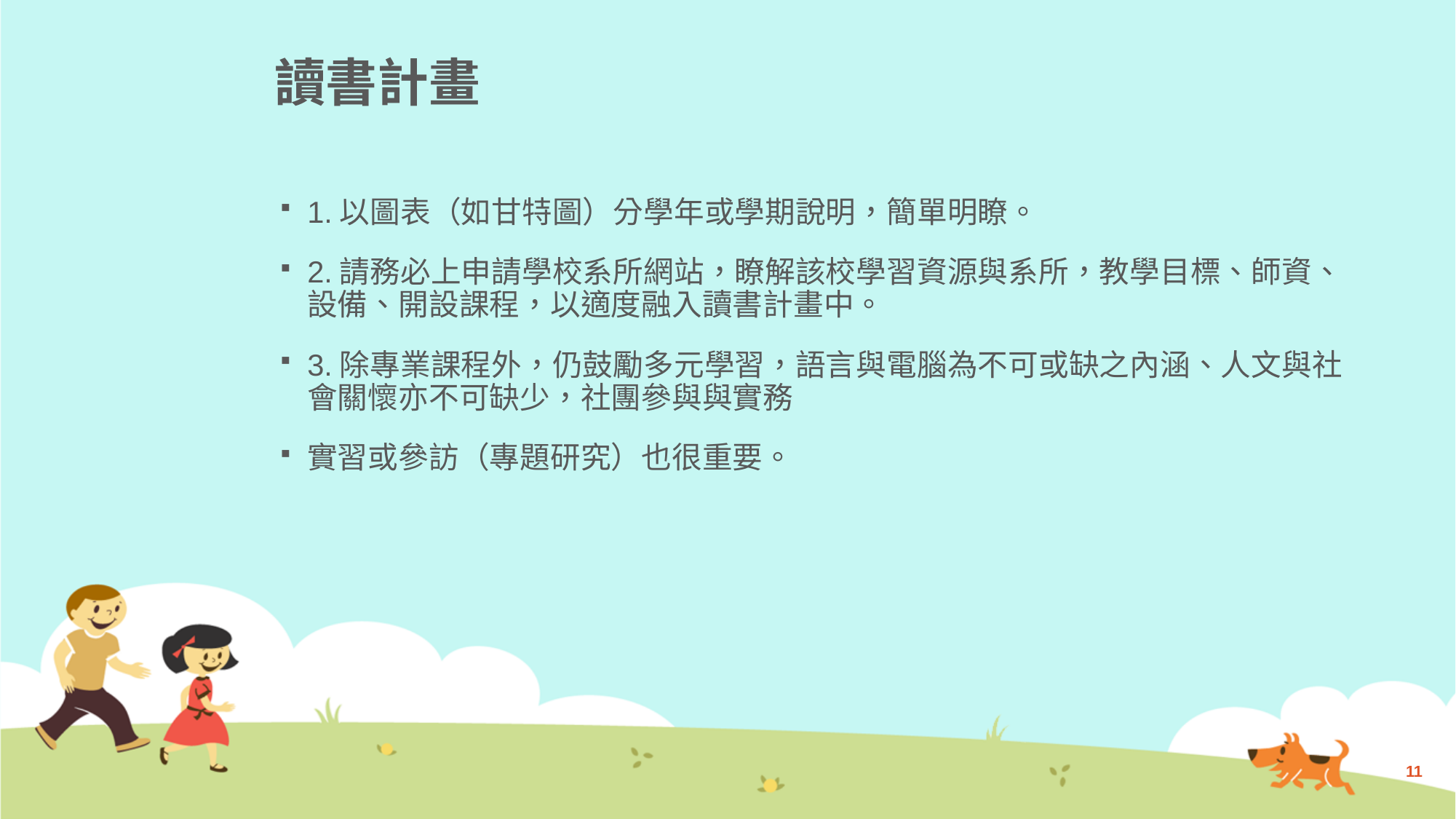

# 讀書計畫
1.以圖表（如甘特圖）分學年或學期說明，簡單明瞭。
2.請務必上申請學校系所網站，瞭解該校學習資源與系所，教學目標、師資、設備、開設課程，以適度融入讀書計畫中。
3.除專業課程外，仍鼓勵多元學習，語言與電腦為不可或缺之內涵、人文與社會關懷亦不可缺少，社團參與與實務
實習或參訪（專題研究）也很重要。
11